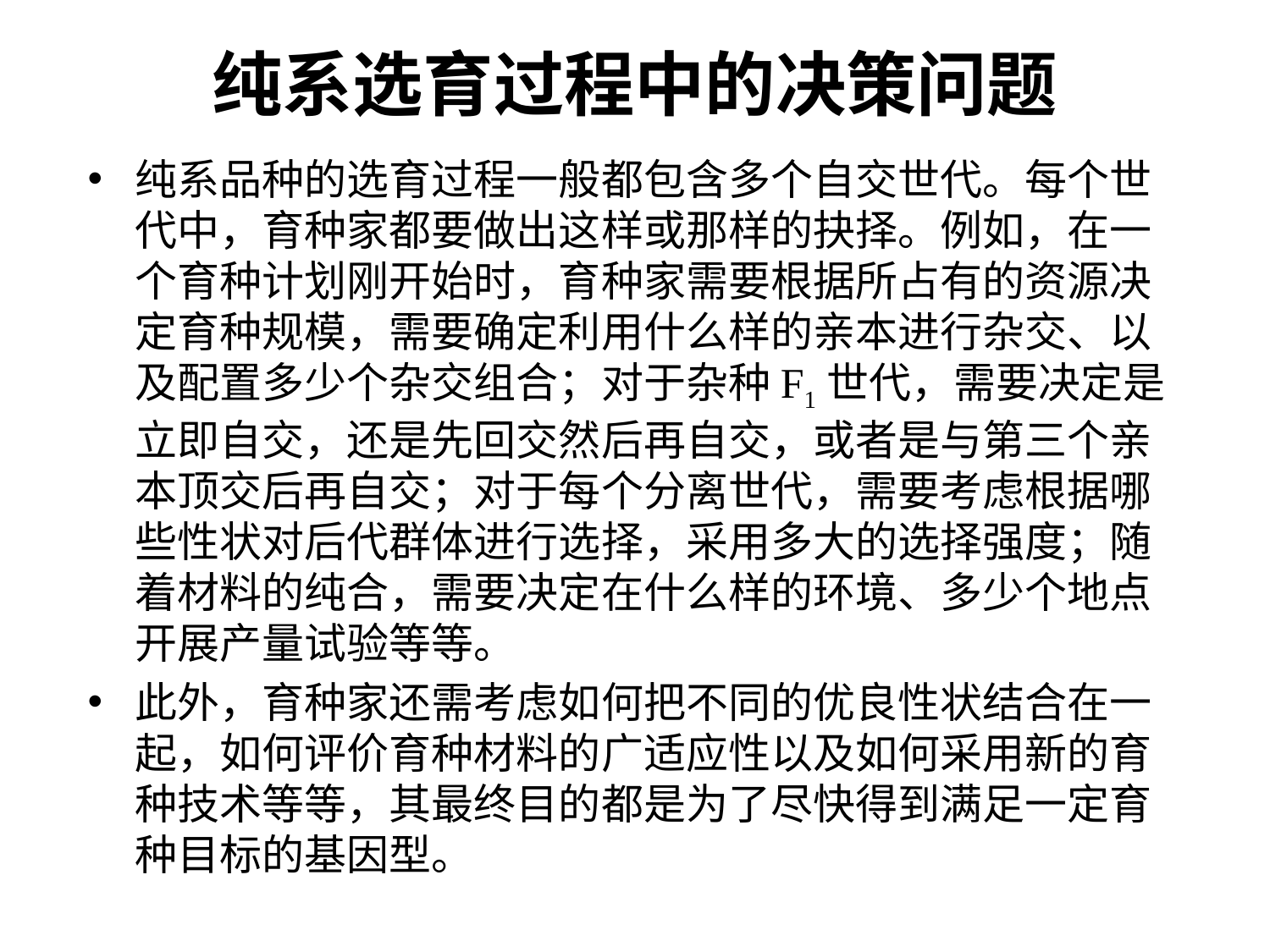

# 纯系选育过程中的决策问题
纯系品种的选育过程一般都包含多个自交世代。每个世代中，育种家都要做出这样或那样的抉择。例如，在一个育种计划刚开始时，育种家需要根据所占有的资源决定育种规模，需要确定利用什么样的亲本进行杂交、以及配置多少个杂交组合；对于杂种F1世代，需要决定是立即自交，还是先回交然后再自交，或者是与第三个亲本顶交后再自交；对于每个分离世代，需要考虑根据哪些性状对后代群体进行选择，采用多大的选择强度；随着材料的纯合，需要决定在什么样的环境、多少个地点开展产量试验等等。
此外，育种家还需考虑如何把不同的优良性状结合在一起，如何评价育种材料的广适应性以及如何采用新的育种技术等等，其最终目的都是为了尽快得到满足一定育种目标的基因型。